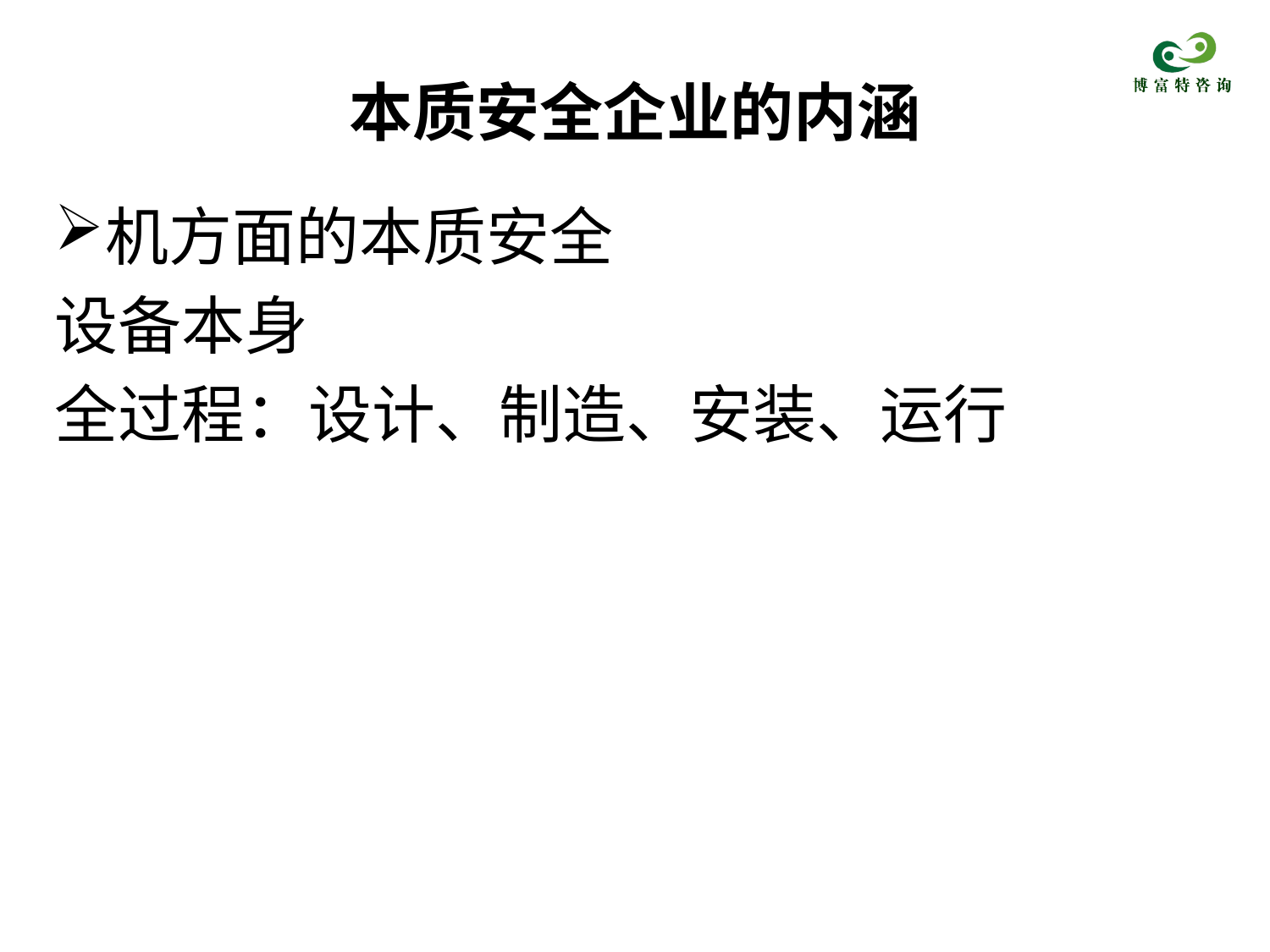

# 本质安全企业的内涵
机方面的本质安全
设备本身
全过程：设计、制造、安装、运行